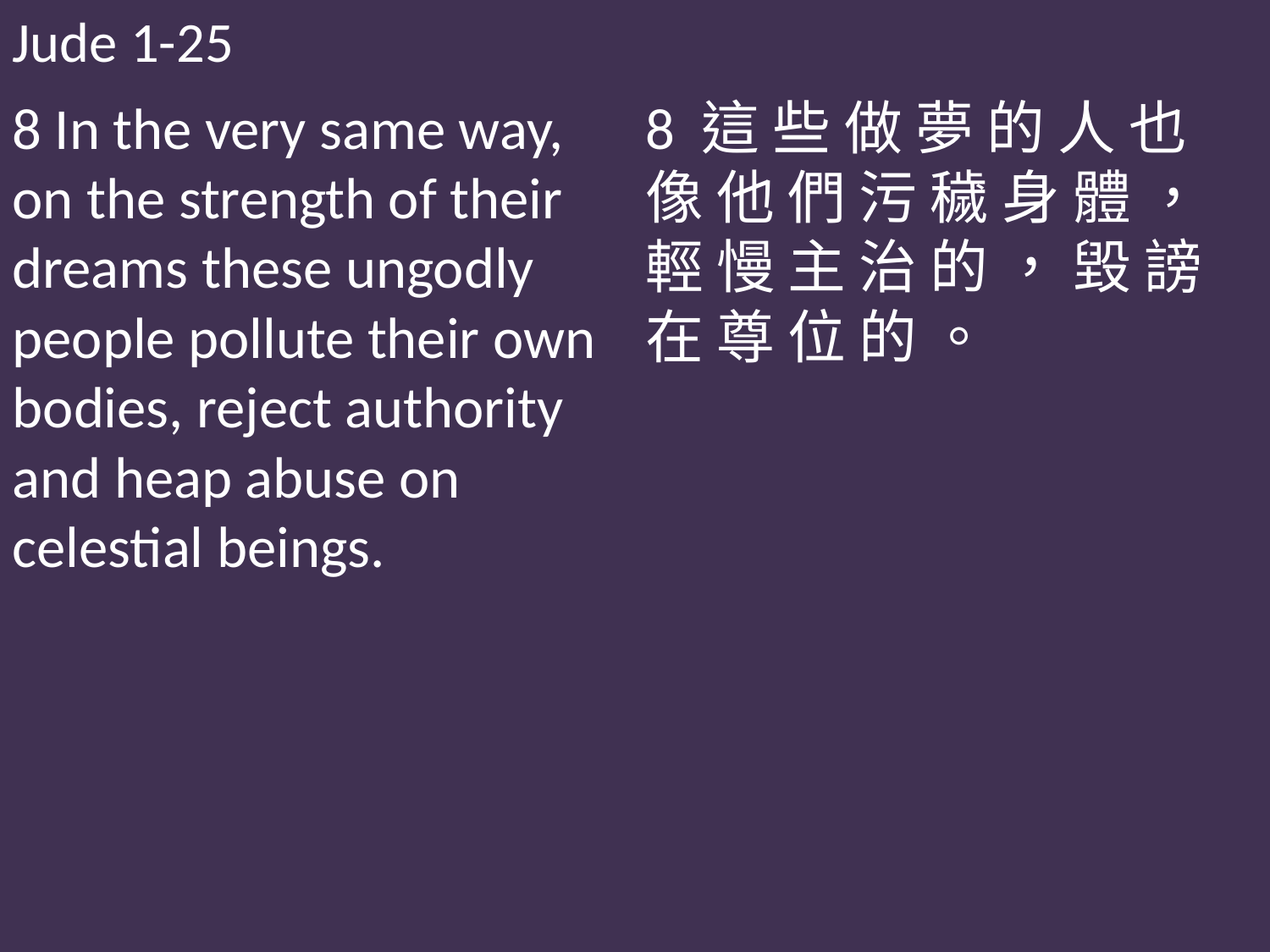

Jude 1-25
8 In the very same way, on the strength of their dreams these ungodly people pollute their own bodies, reject authority and heap abuse on celestial beings.
8 這 些 做 夢 的 人 也 像 他 們 污 穢 身 體 ， 輕 慢 主 治 的 ， 毀 謗 在 尊 位 的 。